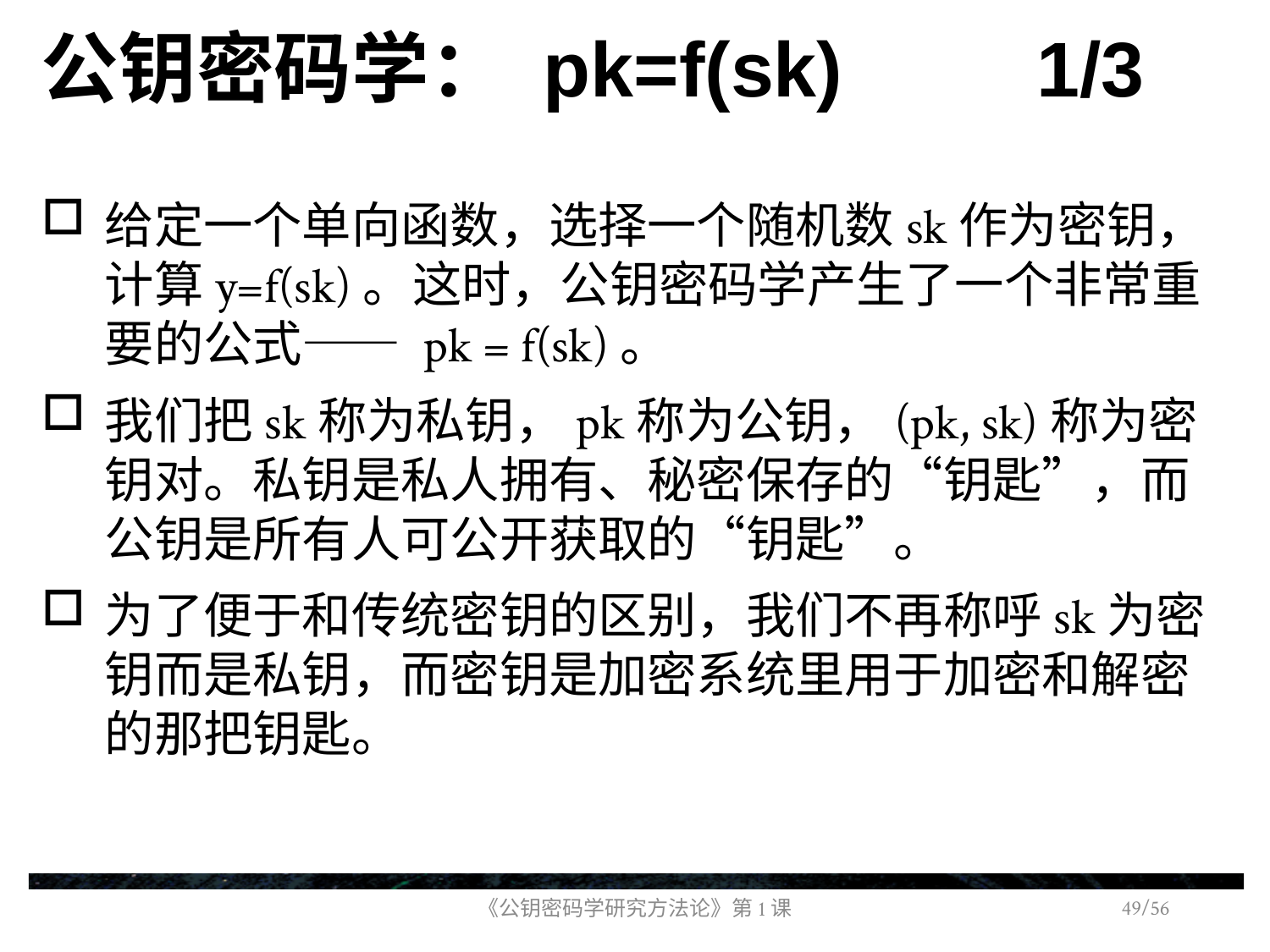

# 公钥密码学： pk=f(sk)         1/3
给定一个单向函数，选择一个随机数sk作为密钥，计算y=f(sk)。这时，公钥密码学产生了一个非常重要的公式—— pk = f(sk)。
我们把sk称为私钥，pk称为公钥，(pk, sk)称为密钥对。私钥是私人拥有、秘密保存的“钥匙”，而公钥是所有人可公开获取的“钥匙”。
为了便于和传统密钥的区别，我们不再称呼sk为密钥而是私钥，而密钥是加密系统里用于加密和解密的那把钥匙。
《公钥密码学研究方法论》第1课
49/56